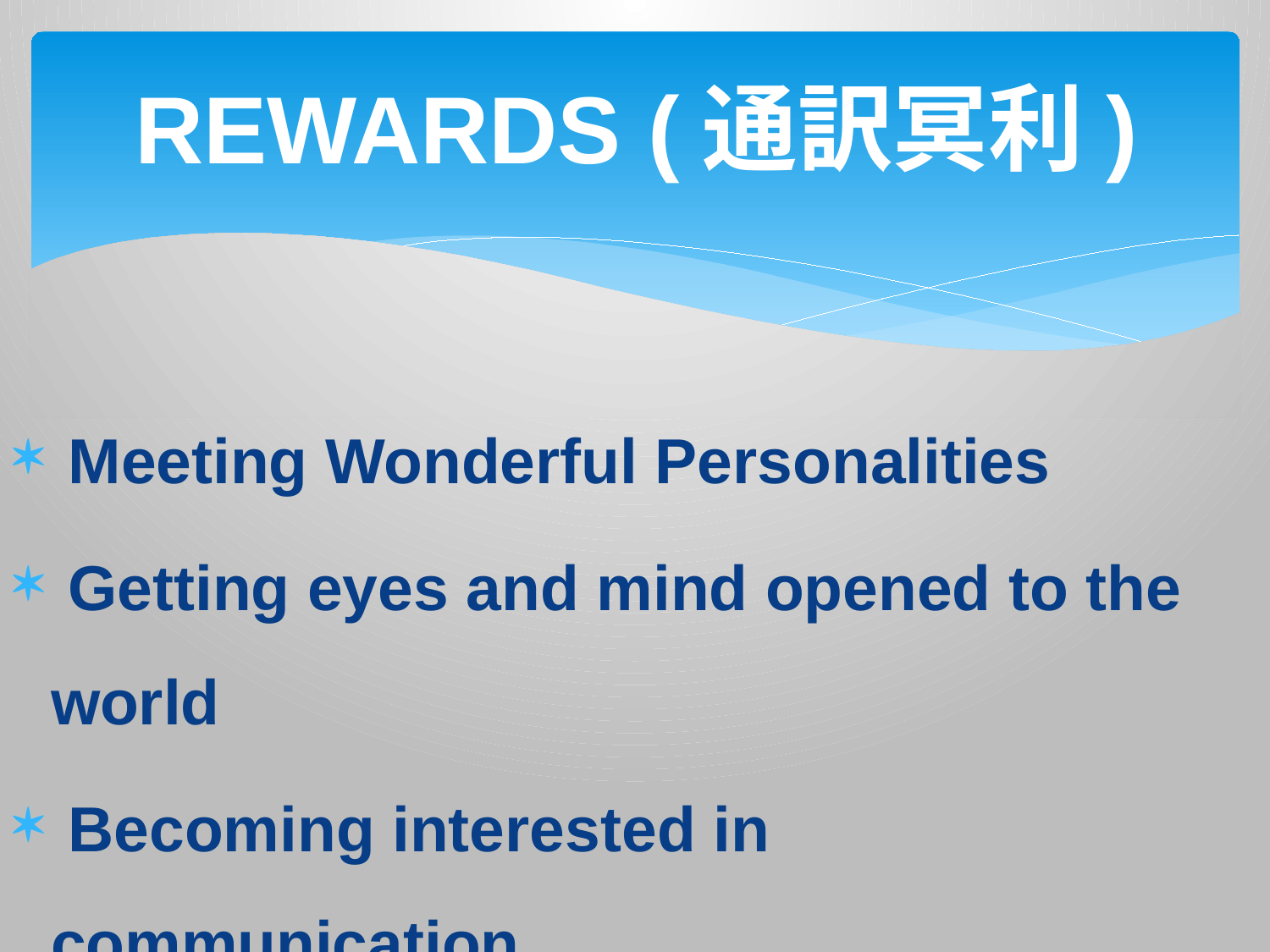

# REWARDS (通訳冥利)
 Meeting Wonderful Personalities
 Getting eyes and mind opened to the world
 Becoming interested in communication
 Changing myself